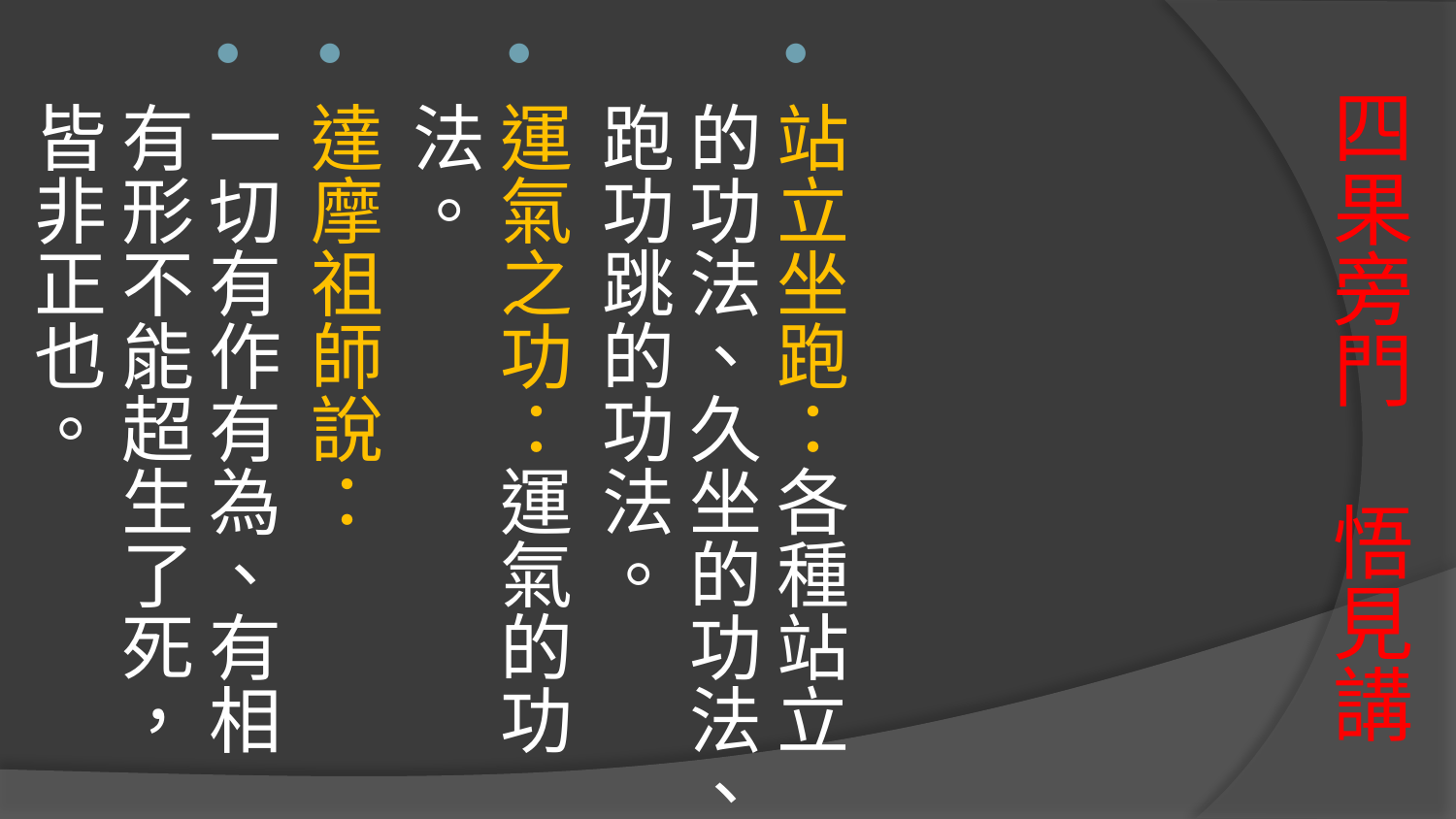

站立坐跑：各種站立的功法、久坐的功法、跑功跳的功法。
運氣之功：運氣的功法。
達摩祖師說：
一切有作有為、有相有形不能超生了死，皆非正也。
# 四果旁門     悟見講